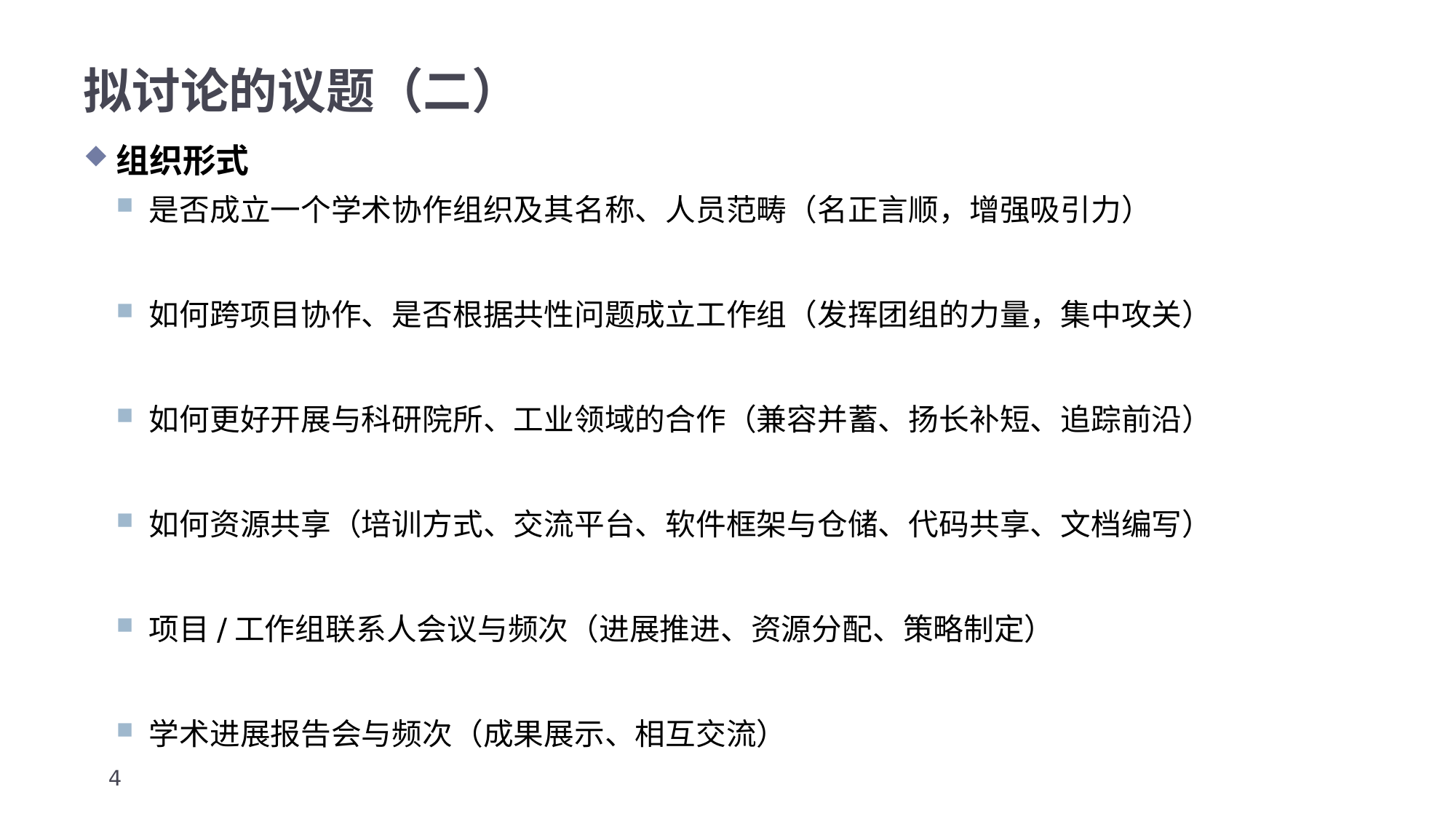

# 拟讨论的议题（二）
组织形式
是否成立一个学术协作组织及其名称、人员范畴（名正言顺，增强吸引力）

如何跨项目协作、是否根据共性问题成立工作组（发挥团组的力量，集中攻关）

如何更好开展与科研院所、工业领域的合作（兼容并蓄、扬长补短、追踪前沿）

如何资源共享（培训方式、交流平台、软件框架与仓储、代码共享、文档编写）

项目/工作组联系人会议与频次（进展推进、资源分配、策略制定）

学术进展报告会与频次（成果展示、相互交流）
4